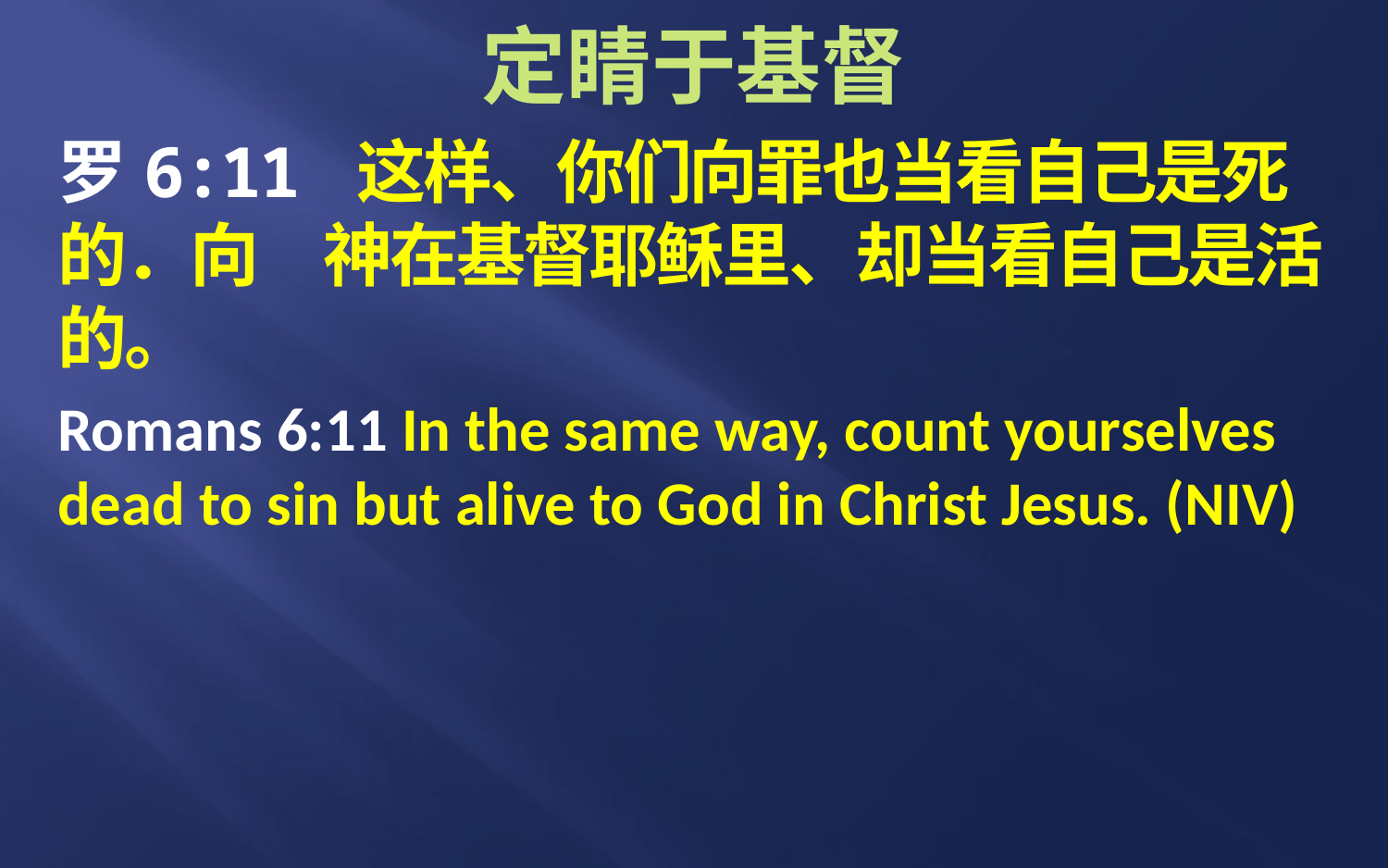

# 定睛于基督
罗6:11 这样、你们向罪也当看自己是死的．向　神在基督耶稣里、却当看自己是活的。
Romans 6:11 In the same way, count yourselves dead to sin but alive to God in Christ Jesus. (NIV)